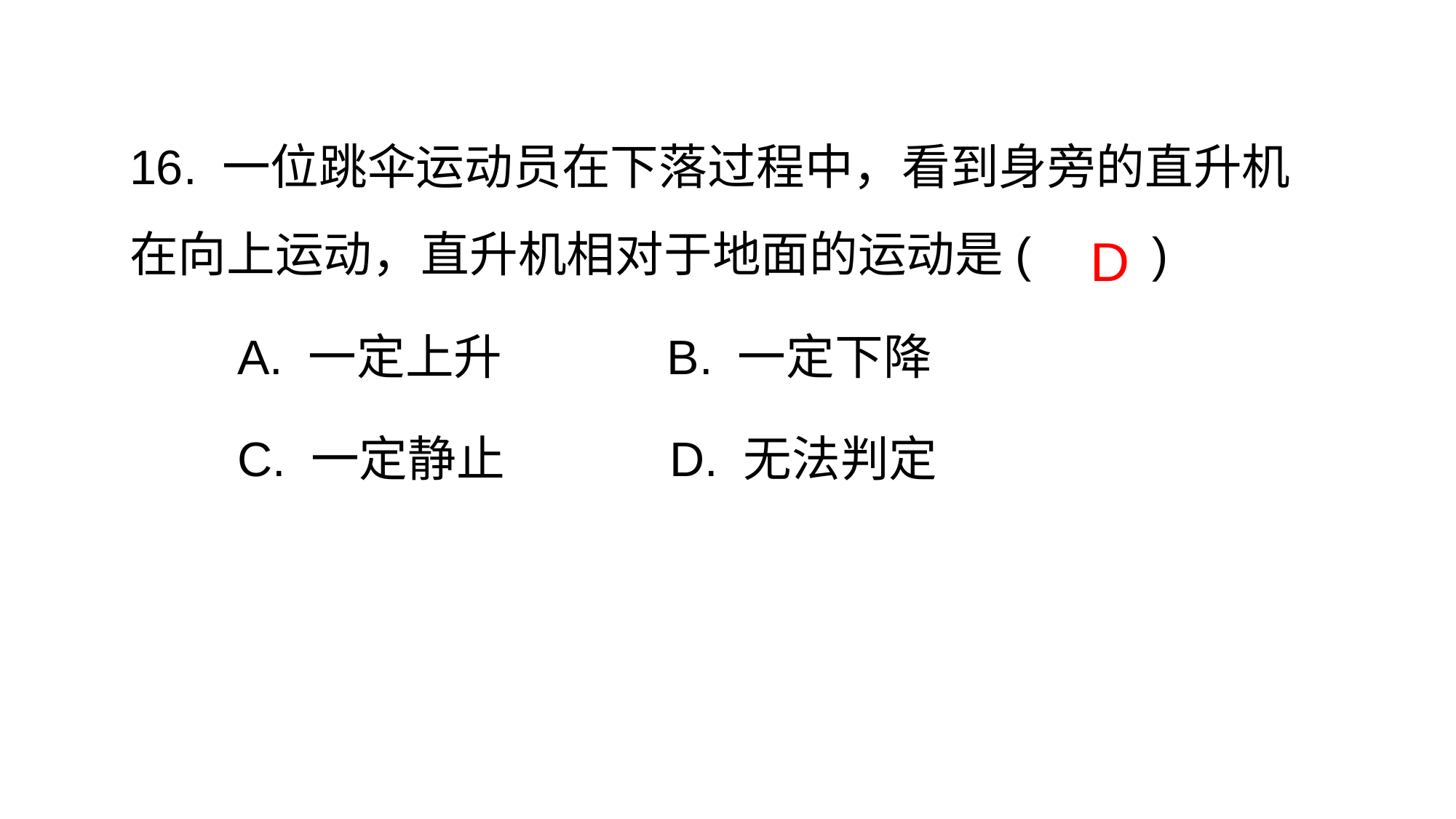

16. 一位跳伞运动员在下落过程中，看到身旁的直升机在向上运动，直升机相对于地面的运动是(         )
        A. 一定上升              B. 一定下降
        C. 一定静止              D. 无法判定
D